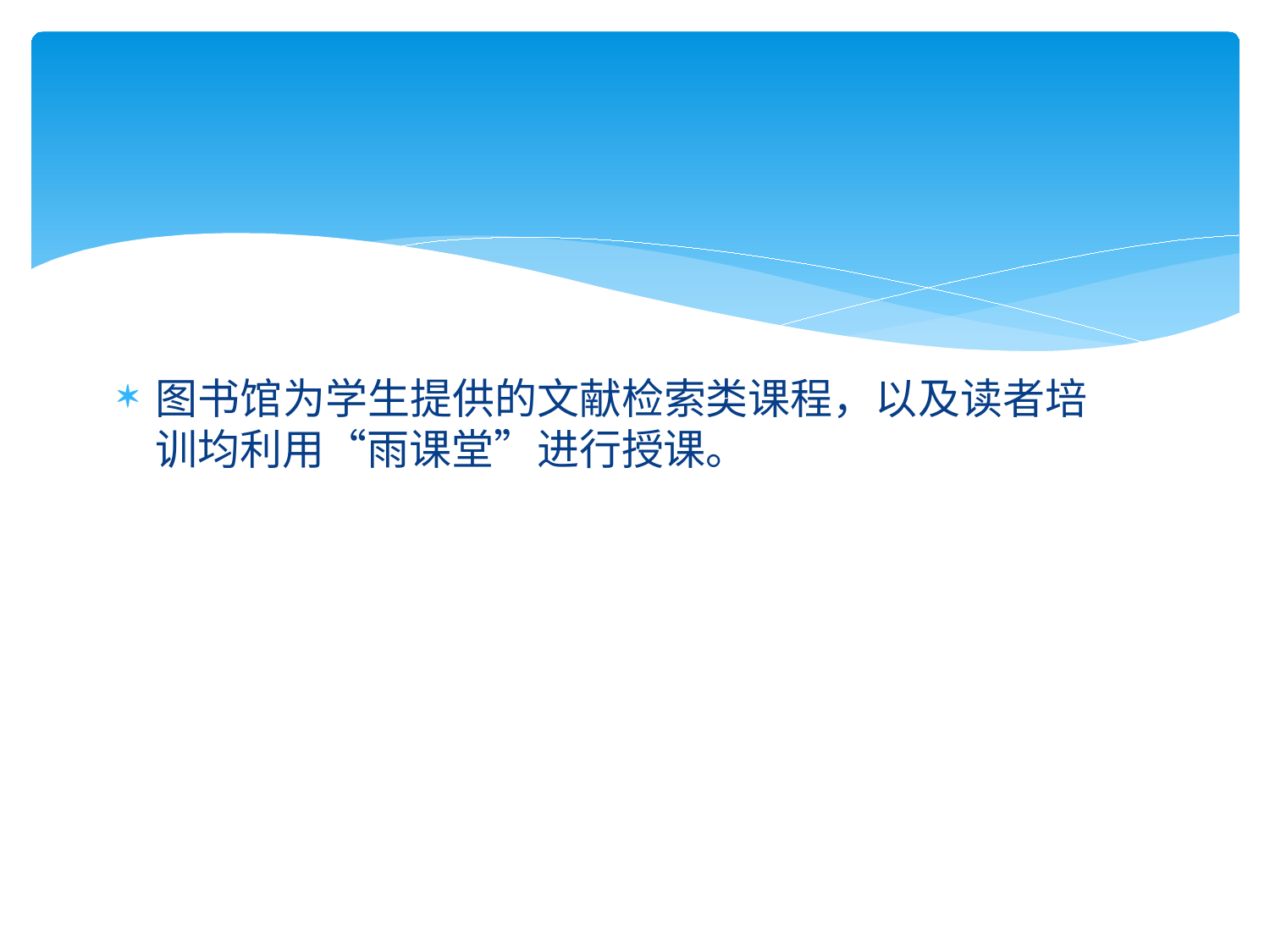

#
图书馆为学生提供的文献检索类课程，以及读者培训均利用“雨课堂”进行授课。